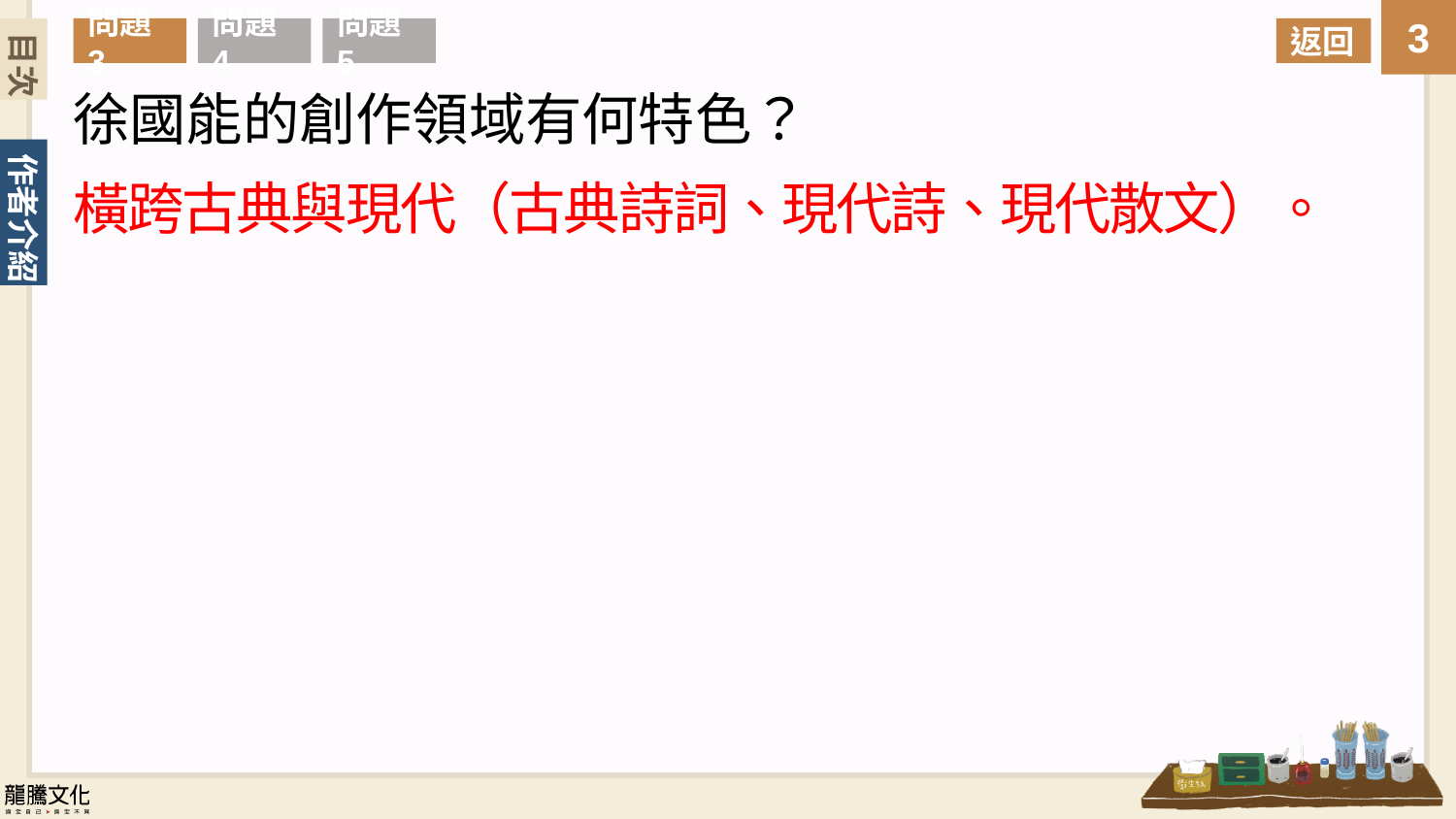

問題5
問題4
目次
問題3
返回
徐國能的創作領域有何特色？
橫跨古典與現代（古典詩詞、現代詩、現代散文）。